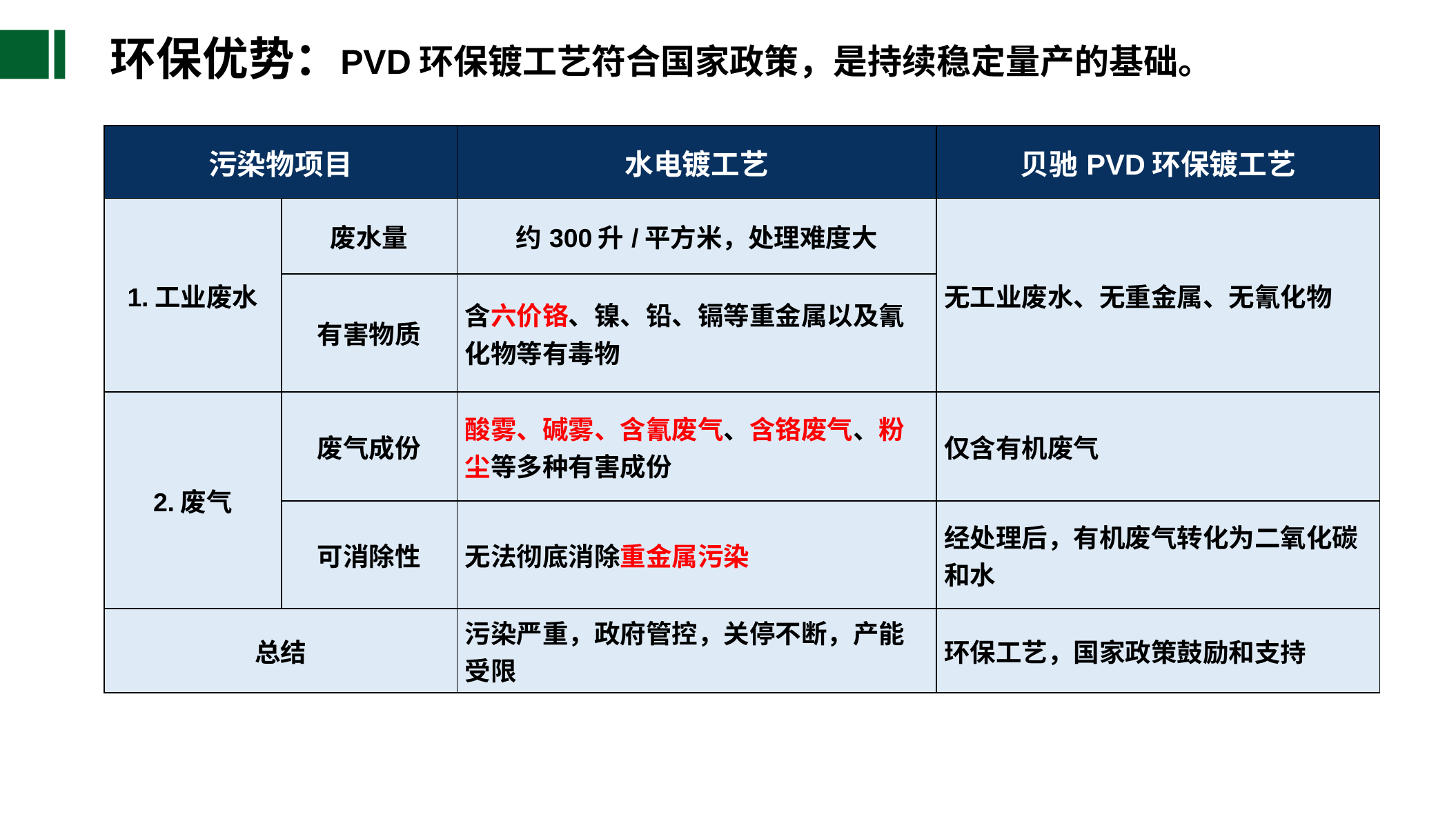

环保优势：

PVD环保镀工艺符合国家政策，是持续稳定量产的基础。
| 污染物项目 |  | 水电镀工艺 | 贝驰PVD环保镀工艺 |
| --- | --- | --- | --- |
| 1.工业废水 | 废水量 | 约300升/平方米，处理难度大 | 无工业废水、无重金属、无氰化物 |
|  | 有害物质 | 含六价铬、镍、铅、镉等重金属以及氰化物等有毒物 |  |
| 2.废气 | 废气成份 | 酸雾、碱雾、含氰废气、含铬废气、粉尘等多种有害成份 | 仅含有机废气 |
|  | 可消除性 | 无法彻底消除重金属污染 | 经处理后，有机废气转化为二氧化碳和水 |
| 总结 |  | 污染严重，政府管控，关停不断，产能受限 | 环保工艺，国家政策鼓励和支持 |